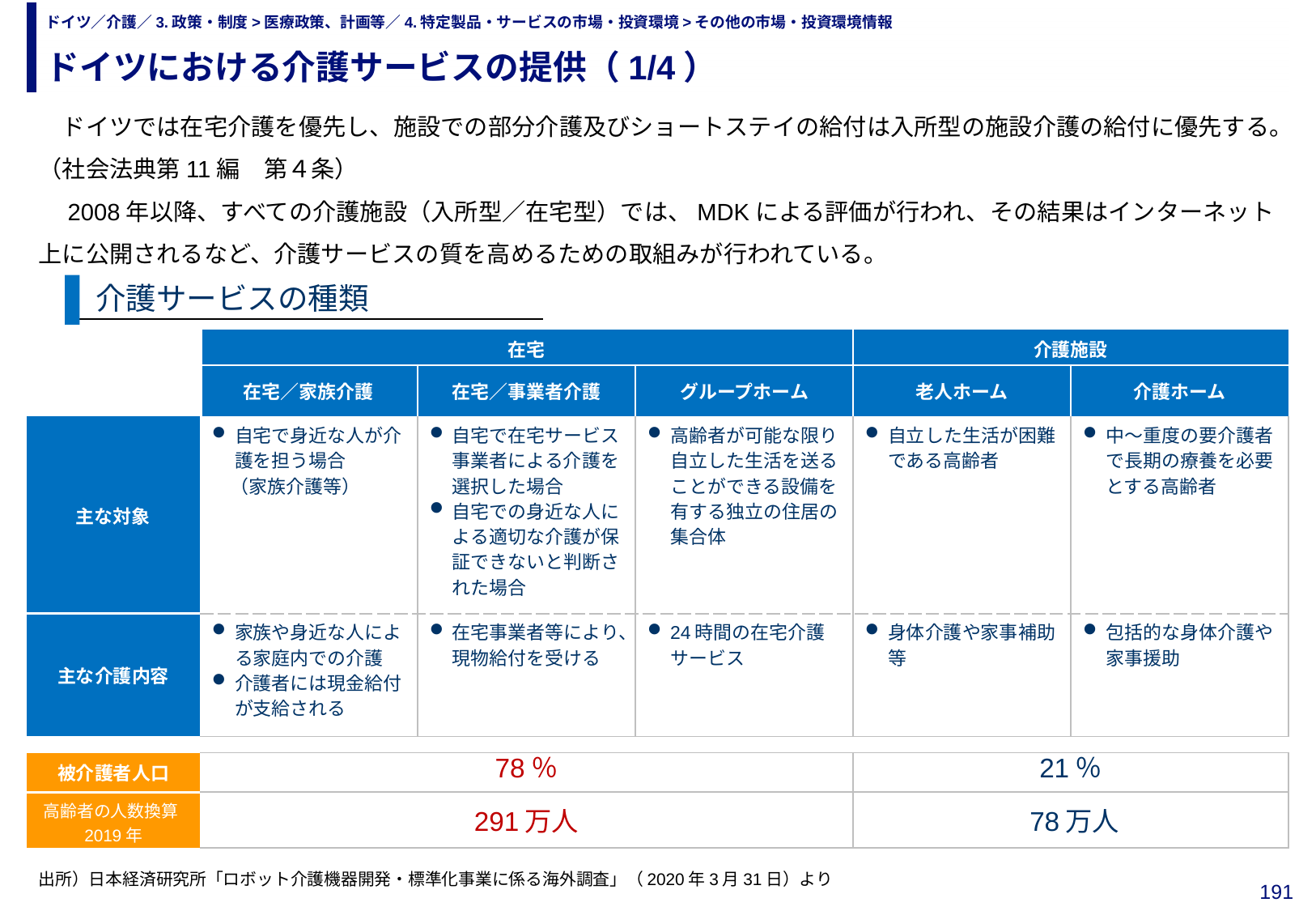

ドイツにおける介護サービスの提供（1/4）
# ドイツ／介護／3.政策・制度>医療政策、計画等／4.特定製品・サービスの市場・投資環境>その他の市場・投資環境情報
　ドイツでは在宅介護を優先し、施設での部分介護及びショートステイの給付は入所型の施設介護の給付に優先する。（社会法典第11編　第４条）
　2008年以降、すべての介護施設（入所型／在宅型）では、MDKによる評価が行われ、その結果はインターネット上に公開されるなど、介護サービスの質を高めるための取組みが行われている。
介護サービスの種類

|  | 在宅 |  |  | 介護施設 |  |
| --- | --- | --- | --- | --- | --- |
|  | 在宅／家族介護 | 在宅／事業者介護 | グループホーム | 老人ホーム | 介護ホーム |
| 主な対象 | 自宅で身近な人が介護を担う場合 　（家族介護等） | 自宅で在宅サービス事業者による介護を選択した場合 自宅での身近な人による適切な介護が保証できないと判断された場合 | 高齢者が可能な限り自立した生活を送ることができる設備を有する独立の住居の集合体 | 自立した生活が困難である高齢者 | 中～重度の要介護者で長期の療養を必要とする高齢者 |
| 主な介護内容 | 家族や身近な人による家庭内での介護 介護者には現金給付が支給される | 在宅事業者等により、現物給付を受ける | 24時間の在宅介護サービス | 身体介護や家事補助等 | 包括的な身体介護や家事援助 |
|  |  |  |  |  |  |
| 被介護者人口 | 78％ |  |  | 21％ |  |
| 高齢者の人数換算2019年 | 291万人 |  |  | 78万人 |  |
出所）日本経済研究所「ロボット介護機器開発・標準化事業に係る海外調査」（2020年3月31日）より